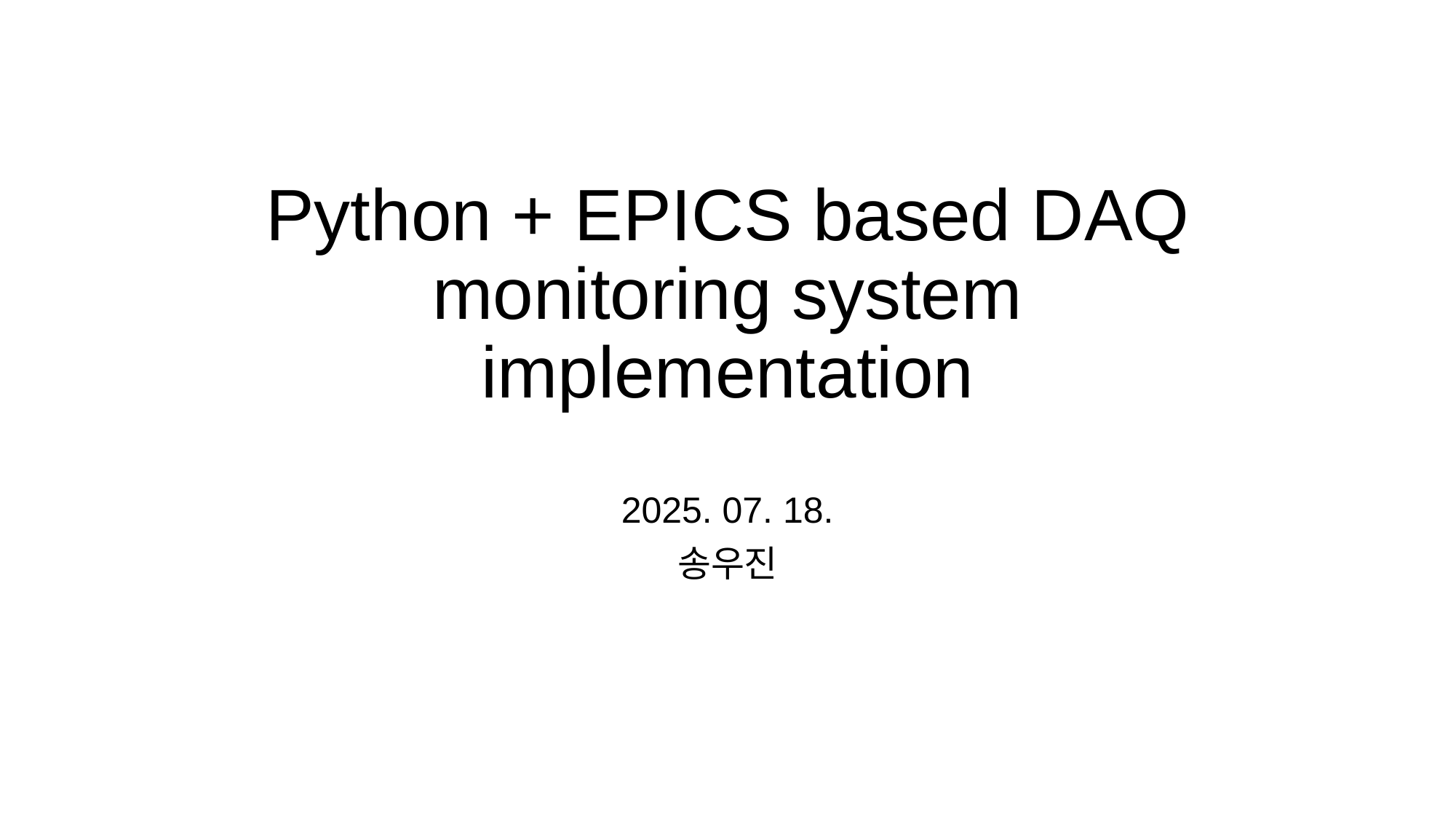

# Python + EPICS based DAQ monitoring system implementation
2025. 07. 18.
송우진